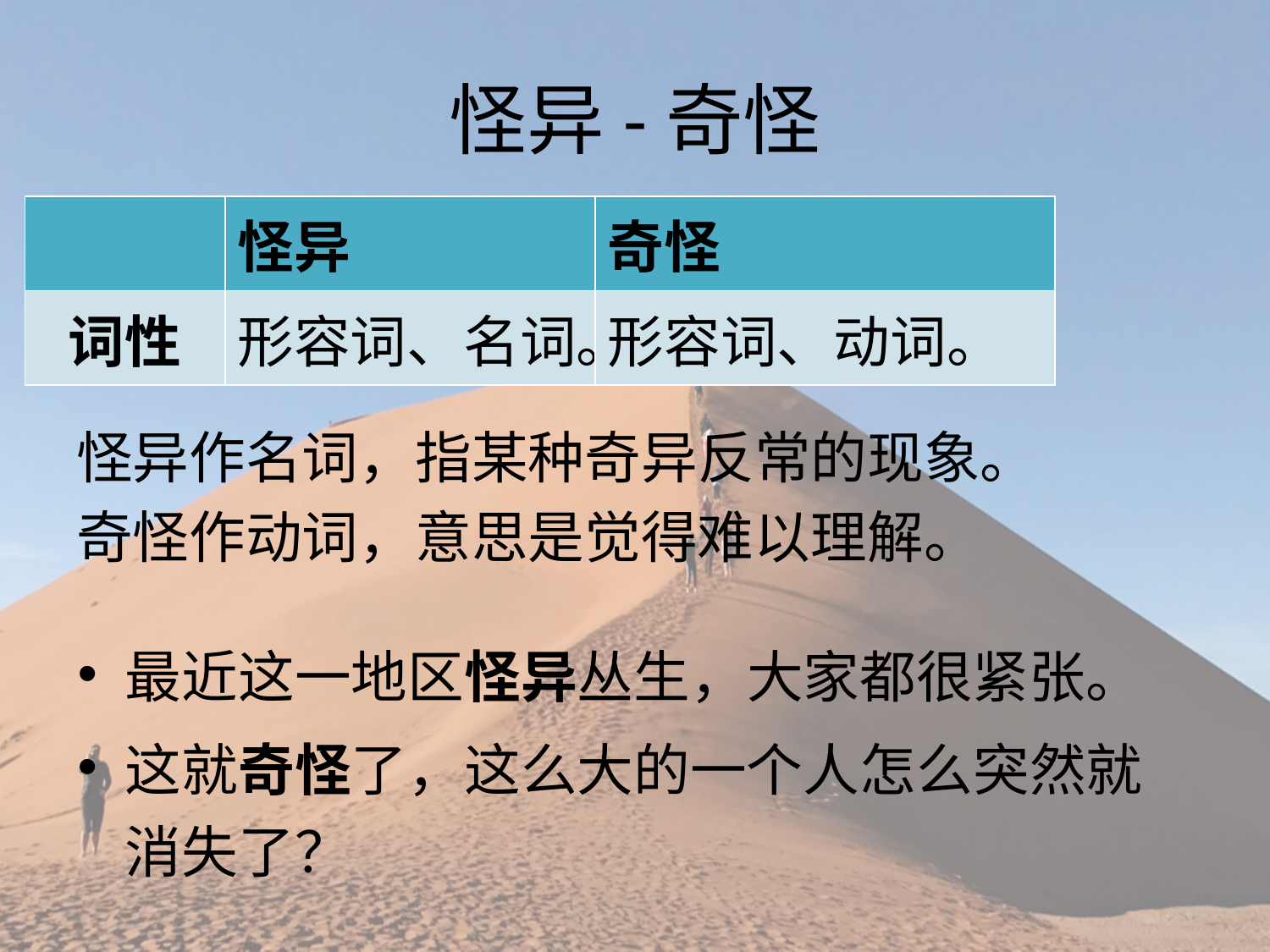

# 怪异-奇怪
|  | 怪异 | 奇怪 |
| --- | --- | --- |
| 词性 | 形容词、名词。 | 形容词、动词。 |
怪异作名词，指某种奇异反常的现象。
奇怪作动词，意思是觉得难以理解。
最近这一地区怪异丛生，大家都很紧张。
这就奇怪了，这么大的一个人怎么突然就消失了？